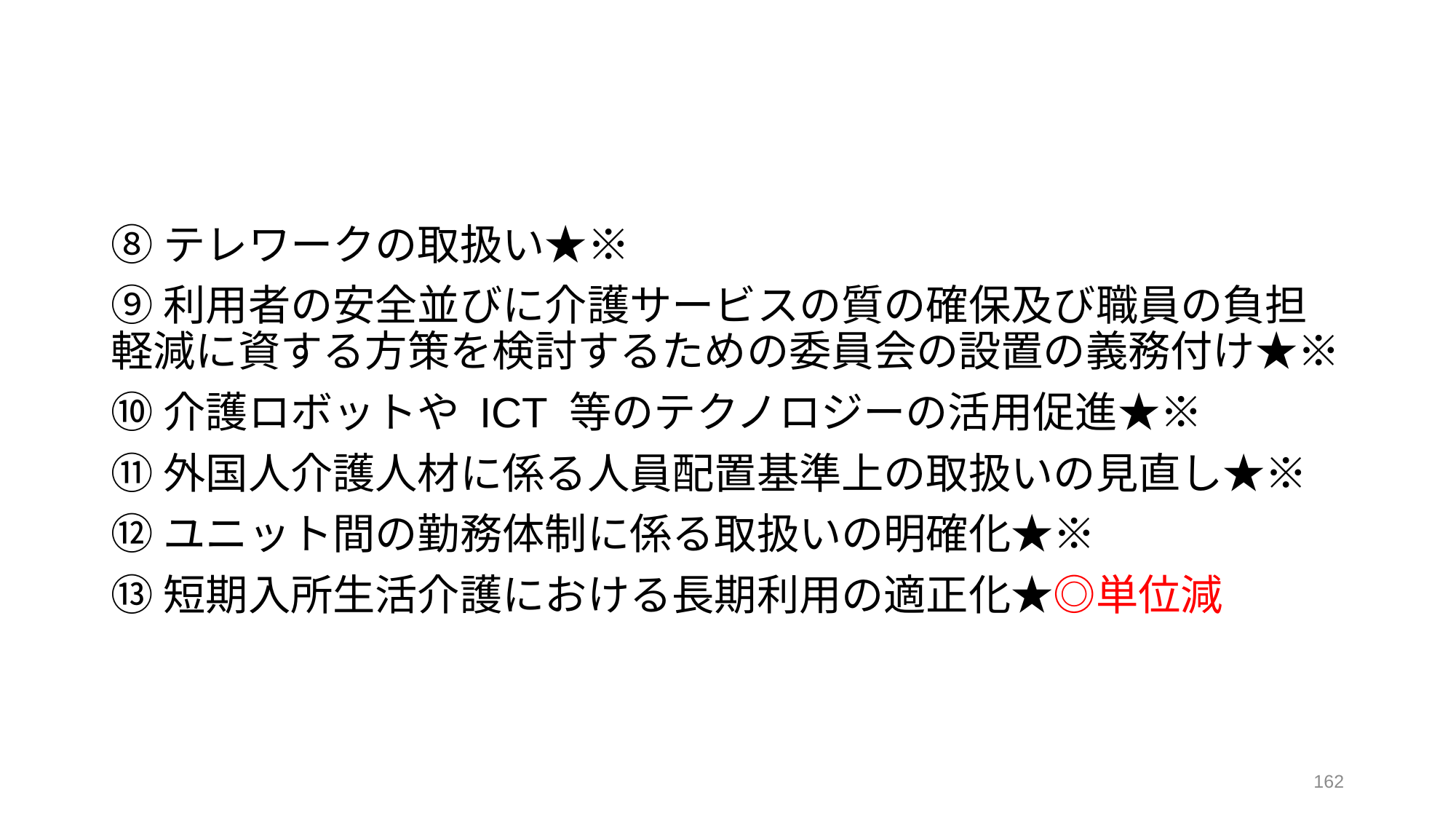

#
⑧テレワークの取扱い★※
⑨利用者の安全並びに介護サービスの質の確保及び職員の負担軽減に資する方策を検討するための委員会の設置の義務付け★※
⑩介護ロボットや ICT 等のテクノロジーの活用促進★※
⑪外国人介護人材に係る人員配置基準上の取扱いの見直し★※
⑫ユニット間の勤務体制に係る取扱いの明確化★※
⑬短期入所生活介護における長期利用の適正化★◎単位減
162